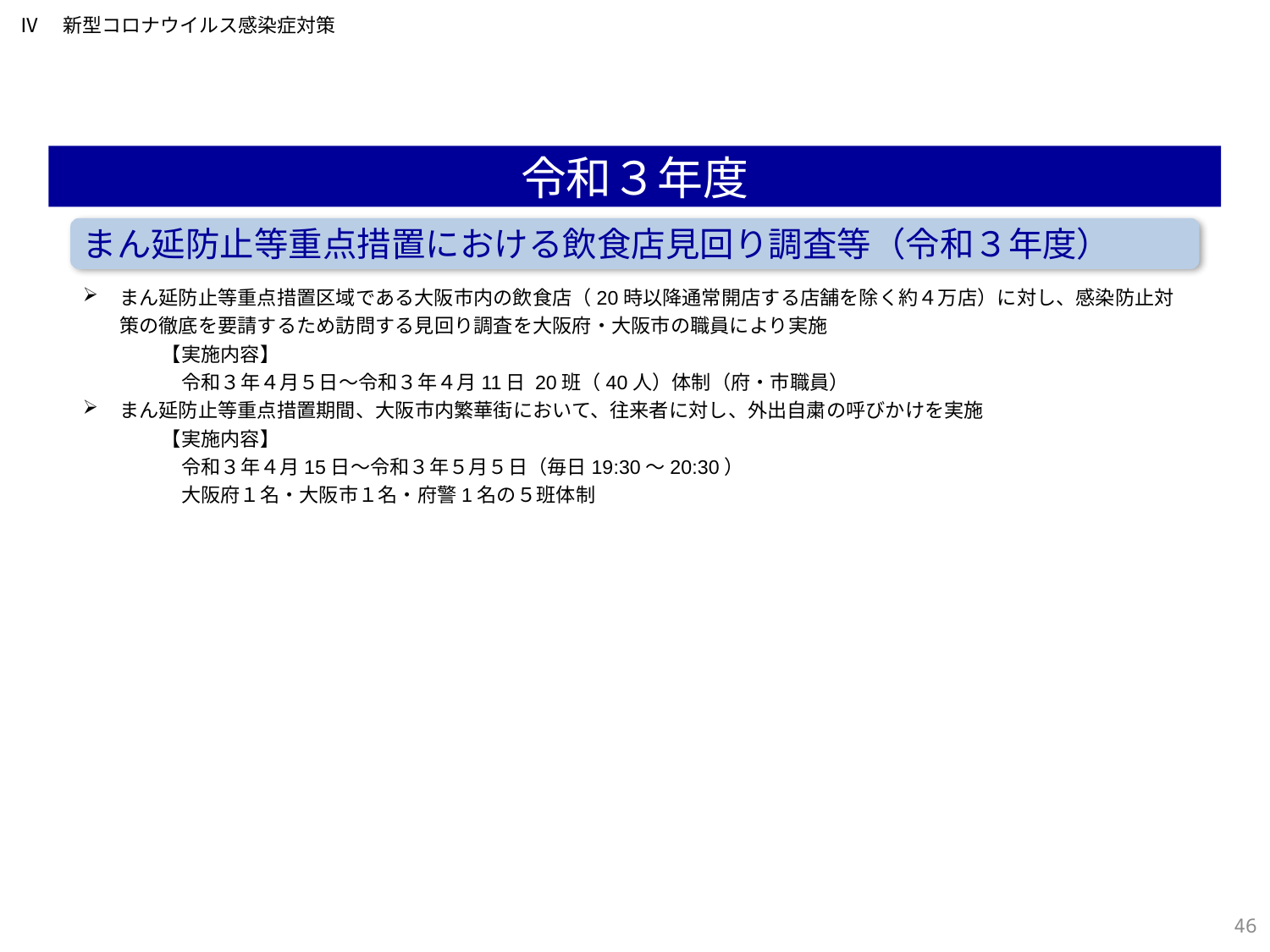

Ⅳ　新型コロナウイルス感染症対策
令和３年度
まん延防止等重点措置における飲食店見回り調査等（令和３年度）
まん延防止等重点措置区域である大阪市内の飲食店（20時以降通常開店する店舗を除く約４万店）に対し、感染防止対策の徹底を要請するため訪問する見回り調査を大阪府・大阪市の職員により実施
　　　　【実施内容】
　　　　　令和３年４月５日～令和３年４月11日 20班（40人）体制（府・市職員）
まん延防止等重点措置期間、大阪市内繁華街において、往来者に対し、外出自粛の呼びかけを実施
　　　　【実施内容】
　　　　　令和３年４月15日～令和３年５月５日（毎日19:30～20:30）
　　　　　大阪府１名・大阪市１名・府警1名の５班体制
46